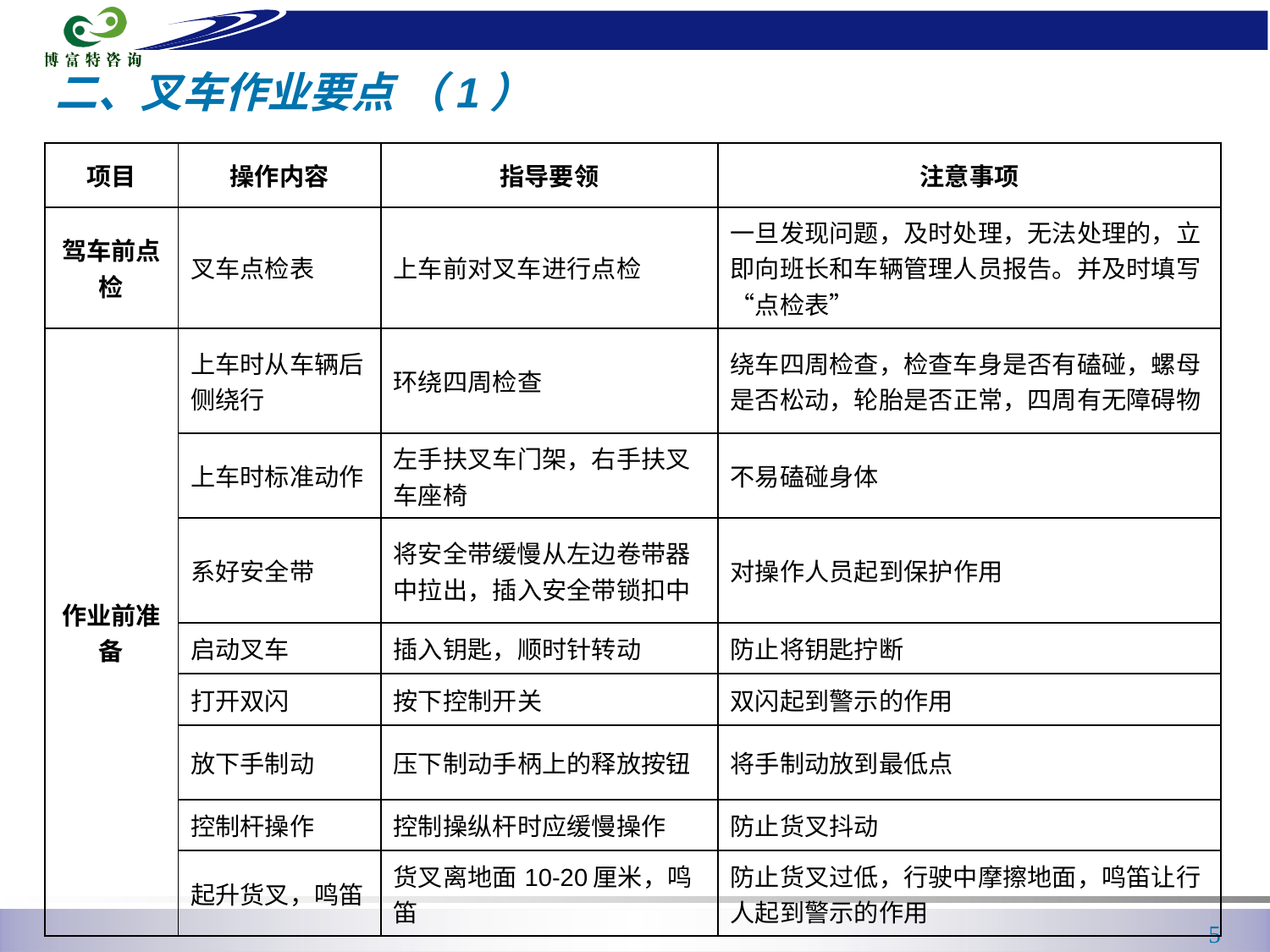

二、叉车作业要点 （1）
| 项目 | 操作内容 | 指导要领 | 注意事项 |
| --- | --- | --- | --- |
| 驾车前点检 | 叉车点检表 | 上车前对叉车进行点检 | 一旦发现问题，及时处理，无法处理的，立即向班长和车辆管理人员报告。并及时填写“点检表” |
| 作业前准备 | 上车时从车辆后侧绕行 | 环绕四周检查 | 绕车四周检查，检查车身是否有磕碰，螺母是否松动，轮胎是否正常，四周有无障碍物 |
|  | 上车时标准动作 | 左手扶叉车门架，右手扶叉车座椅 | 不易磕碰身体 |
|  | 系好安全带 | 将安全带缓慢从左边卷带器中拉出，插入安全带锁扣中 | 对操作人员起到保护作用 |
|  | 启动叉车 | 插入钥匙，顺时针转动 | 防止将钥匙拧断 |
|  | 打开双闪 | 按下控制开关 | 双闪起到警示的作用 |
|  | 放下手制动 | 压下制动手柄上的释放按钮 | 将手制动放到最低点 |
|  | 控制杆操作 | 控制操纵杆时应缓慢操作 | 防止货叉抖动 |
|  | 起升货叉，鸣笛 | 货叉离地面10-20厘米，鸣笛 | 防止货叉过低，行驶中摩擦地面，鸣笛让行人起到警示的作用 |

5